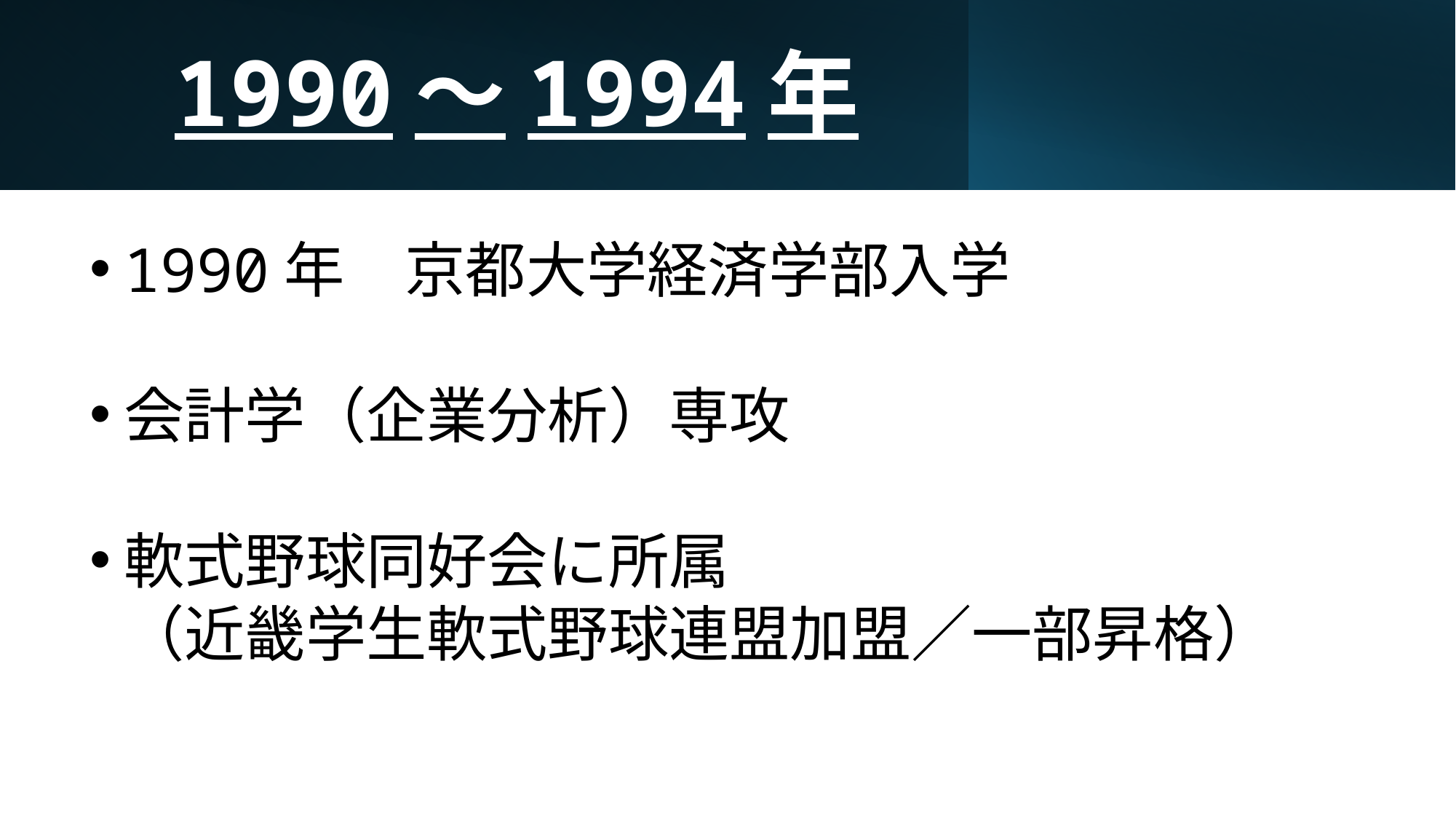

# 1990～1994年
1990年　京都大学経済学部入学
会計学（企業分析）専攻

軟式野球同好会に所属
（近畿学生軟式野球連盟加盟／一部昇格）